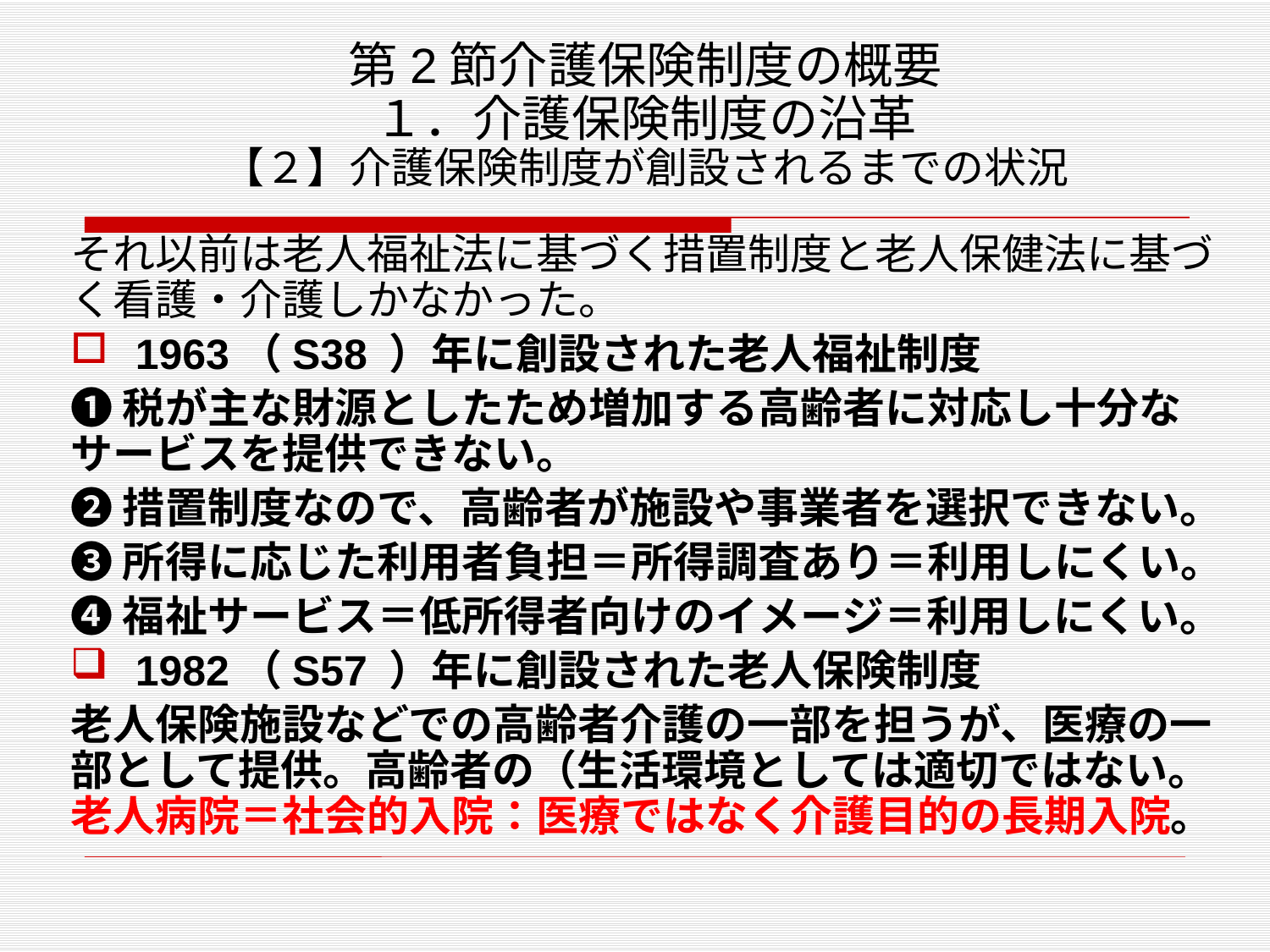

# 第2節介護保険制度の概要 １．介護保険制度の沿革 【２】介護保険制度が創設されるまでの状況
それ以前は老人福祉法に基づく措置制度と老人保健法に基づく看護・介護しかなかった。
1963（S38 ）年に創設された老人福祉制度
❶税が主な財源としたため増加する高齢者に対応し十分なサービスを提供できない。
❷措置制度なので、高齢者が施設や事業者を選択できない。
❸所得に応じた利用者負担＝所得調査あり＝利用しにくい。
❹福祉サービス＝低所得者向けのイメージ＝利用しにくい。
1982（S57 ）年に創設された老人保険制度
老人保険施設などでの高齢者介護の一部を担うが、医療の一部として提供。高齢者の（生活環境としては適切ではない。老人病院＝社会的入院：医療ではなく介護目的の長期入院。